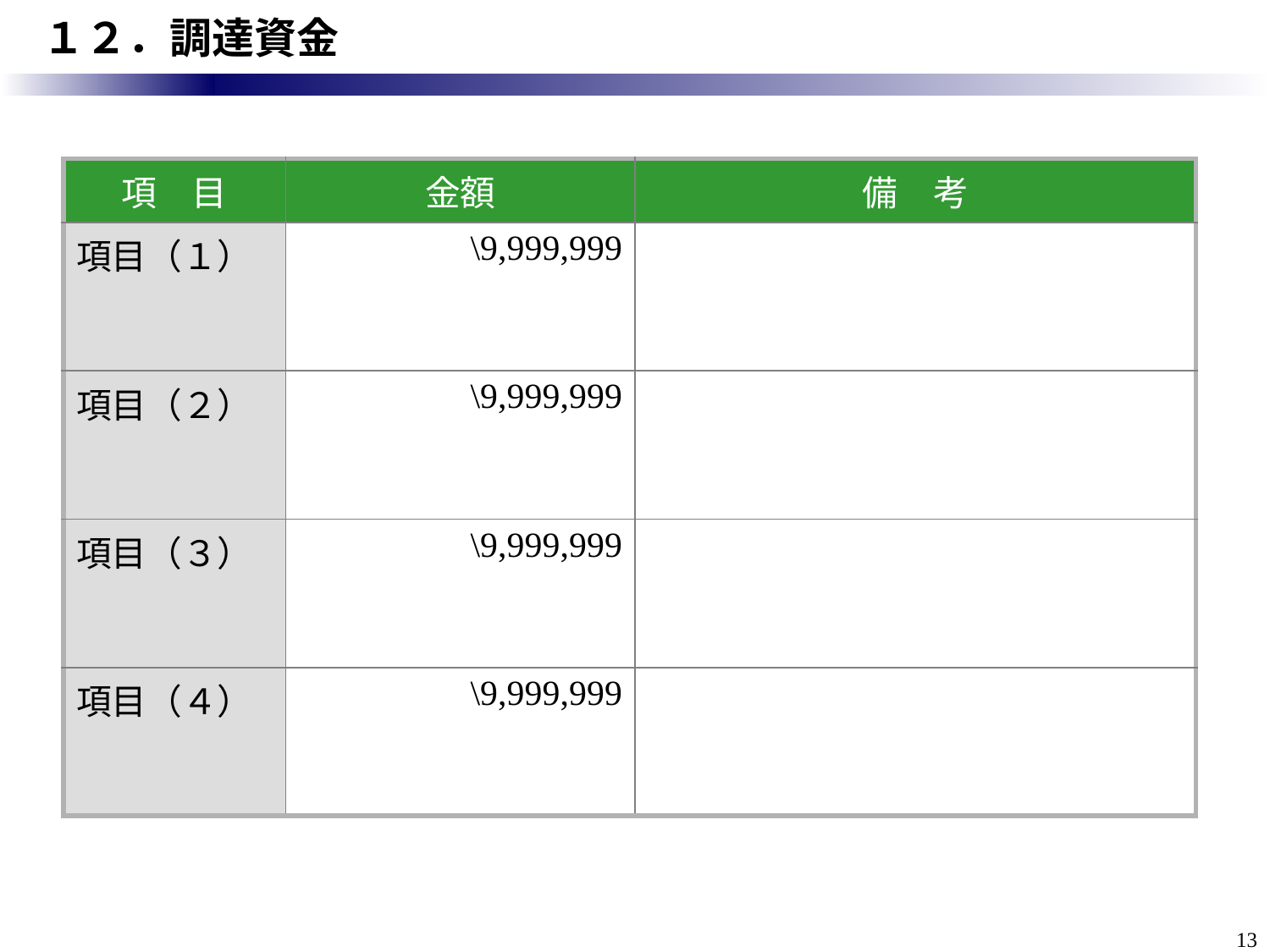

# １２．調達資金
| 項　目 | 金額 | 備　考 |
| --- | --- | --- |
| 項目（１） | \9,999,999 |  |
| 項目（２） | \9,999,999 |  |
| 項目（３） | \9,999,999 |  |
| 項目（４） | \9,999,999 |  |
13